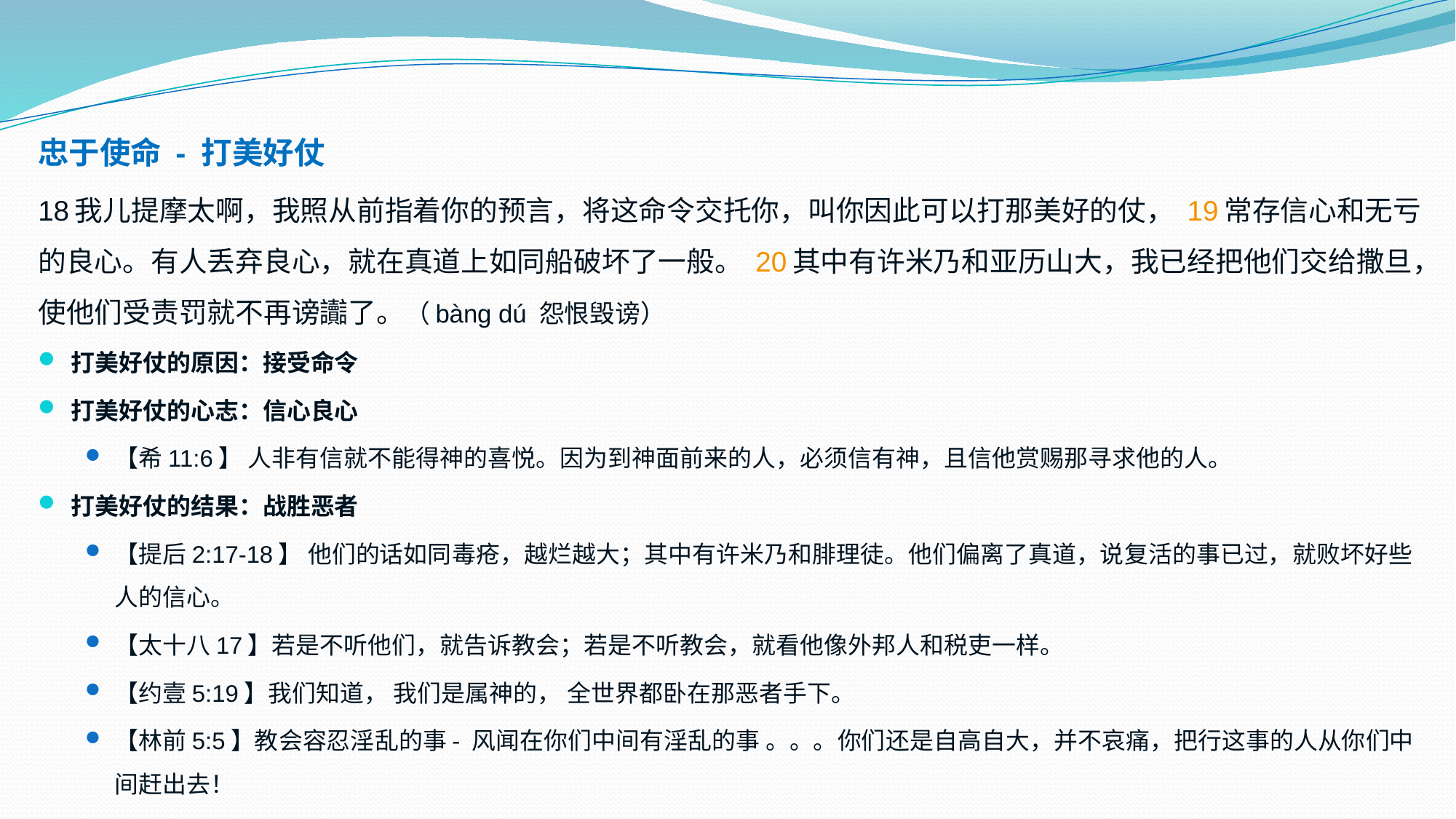

忠于使命 - 打美好仗
18 我儿提摩太啊，我照从前指着你的预言，将这命令交托你，叫你因此可以打那美好的仗， 19 常存信心和无亏的良心。有人丢弃良心，就在真道上如同船破坏了一般。 20 其中有许米乃和亚历山大，我已经把他们交给撒旦，使他们受责罚就不再谤讟了。（bàng dú 怨恨毁谤）
打美好仗的原因：接受命令
打美好仗的心志：信心良心
【希11:6】 人非有信就不能得神的喜悦。因为到神面前来的人，必须信有神，且信他赏赐那寻求他的人。
打美好仗的结果：战胜恶者
【提后2:17-18】 他们的话如同毒疮，越烂越大；其中有许米乃和腓理徒。他们偏离了真道，说复活的事已过，就败坏好些人的信心。
【太十八17】若是不听他们，就告诉教会；若是不听教会，就看他像外邦人和税吏一样。
【约壹5:19】我们知道， 我们是属神的， 全世界都卧在那恶者手下。
【林前5:5】教会容忍淫乱的事- 风闻在你们中间有淫乱的事 。。。你们还是自高自大，并不哀痛，把行这事的人从你们中间赶出去！